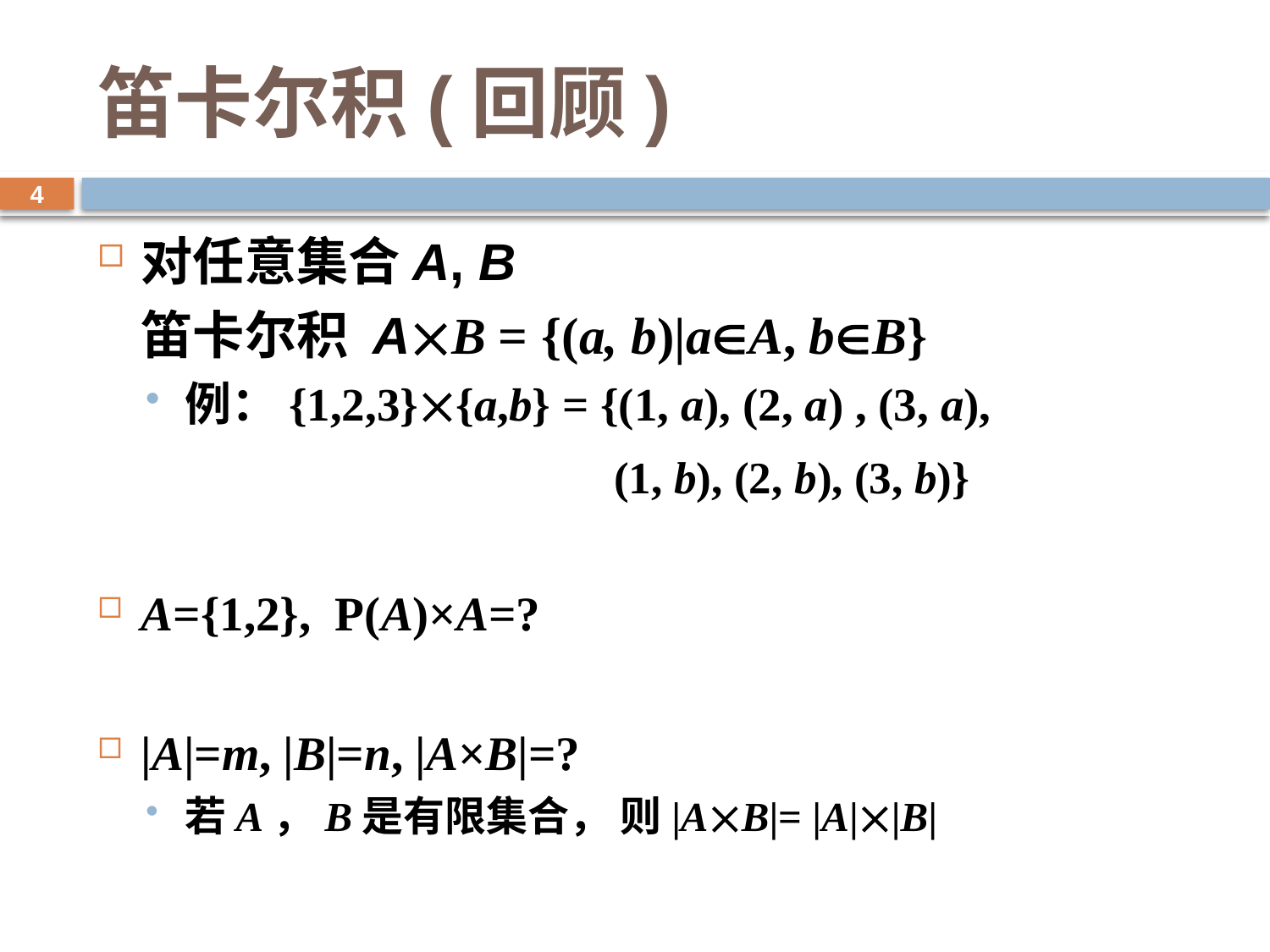

# 笛卡尔积(回顾)
4
对任意集合A, B
	笛卡尔积 A×B = {(a, b)|a∈A, b∈B}
例：{1,2,3}×{a,b} = {(1, a), (2, a) , (3, a),
                                        (1, b), (2, b), (3, b)}

A={1,2},  P(A)×A=?

|A|=m, |B|=n, |A×B|=?
若A，B是有限集合， 则|A×B|= |A|×|B|